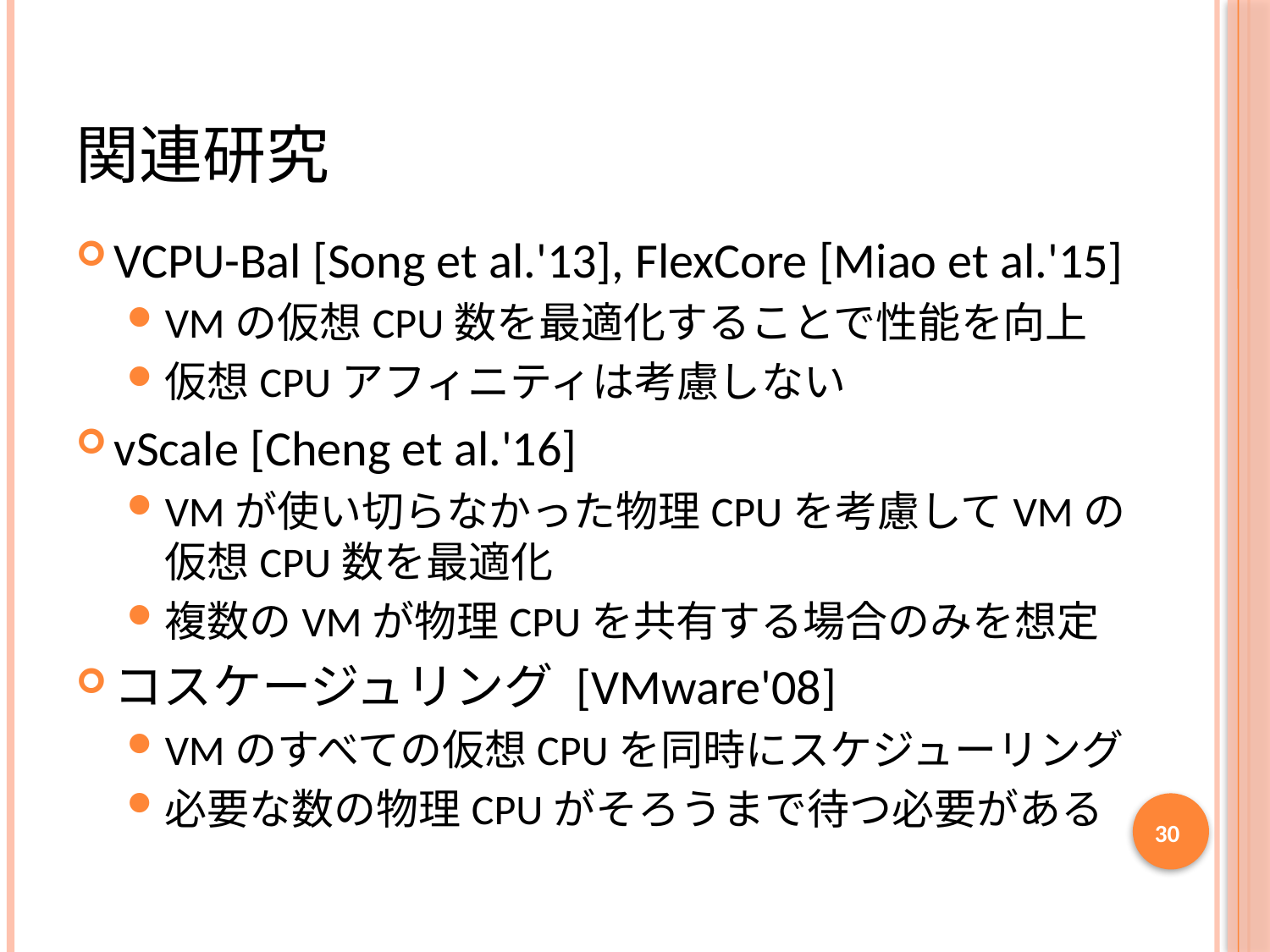

# 関連研究
VCPU-Bal [Song et al.'13], FlexCore [Miao et al.'15]
VMの仮想CPU数を最適化することで性能を向上
仮想CPUアフィニティは考慮しない
vScale [Cheng et al.'16]
VMが使い切らなかった物理CPUを考慮してVMの仮想CPU数を最適化
複数のVMが物理CPUを共有する場合のみを想定
コスケージュリング [VMware'08]
VMのすべての仮想CPUを同時にスケジューリング
必要な数の物理CPUがそろうまで待つ必要がある
30